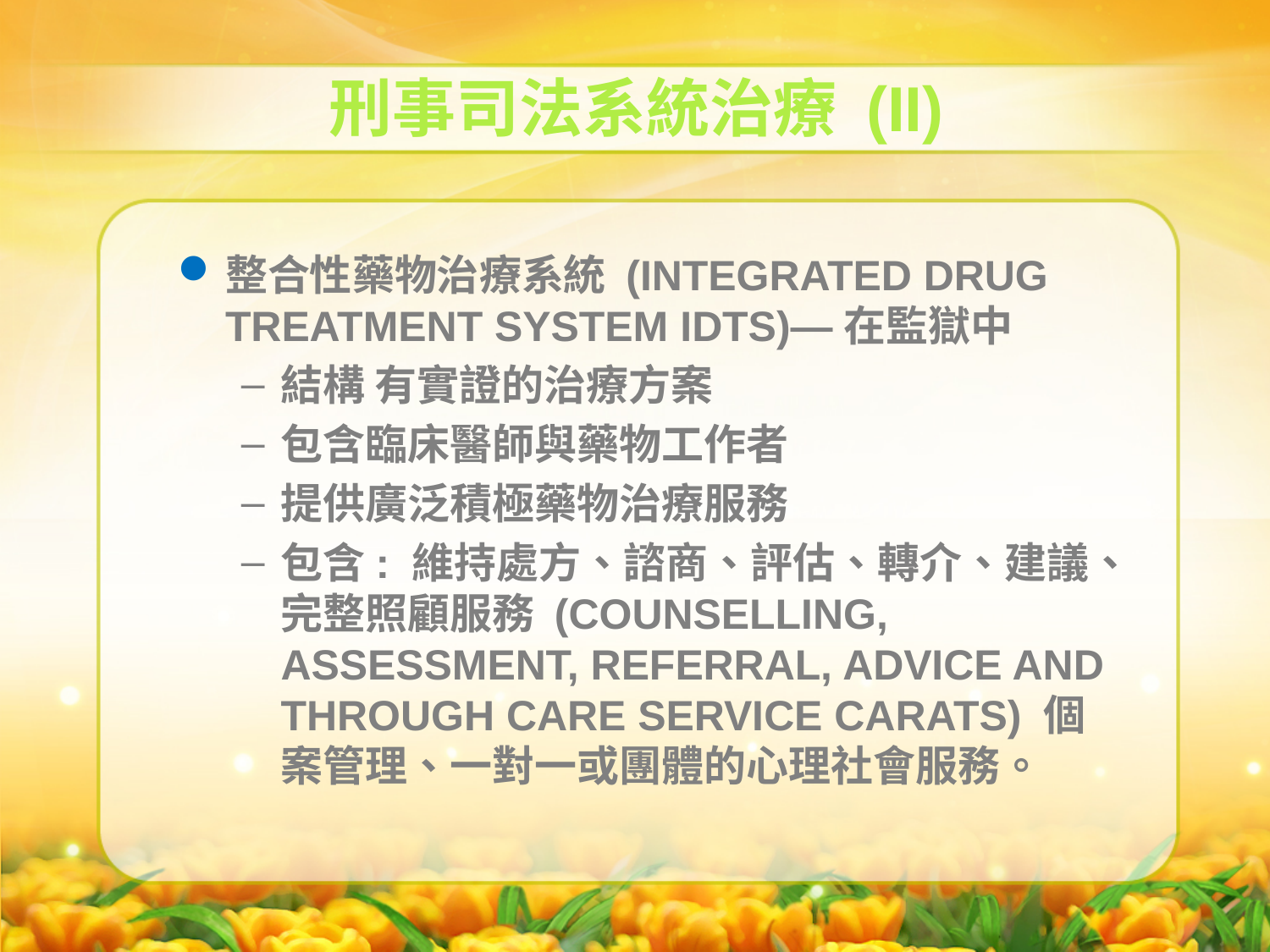

刑事司法系統治療 (II)
整合性藥物治療系統 (INTEGRATED DRUG TREATMENT SYSTEM IDTS)—在監獄中
結構 有實證的治療方案
包含臨床醫師與藥物工作者
提供廣泛積極藥物治療服務
包含: 維持處方、諮商、評估、轉介、建議、完整照顧服務 (COUNSELLING, ASSESSMENT, REFERRAL, ADVICE AND THROUGH CARE SERVICE CARATS) 個案管理、一對一或團體的心理社會服務。